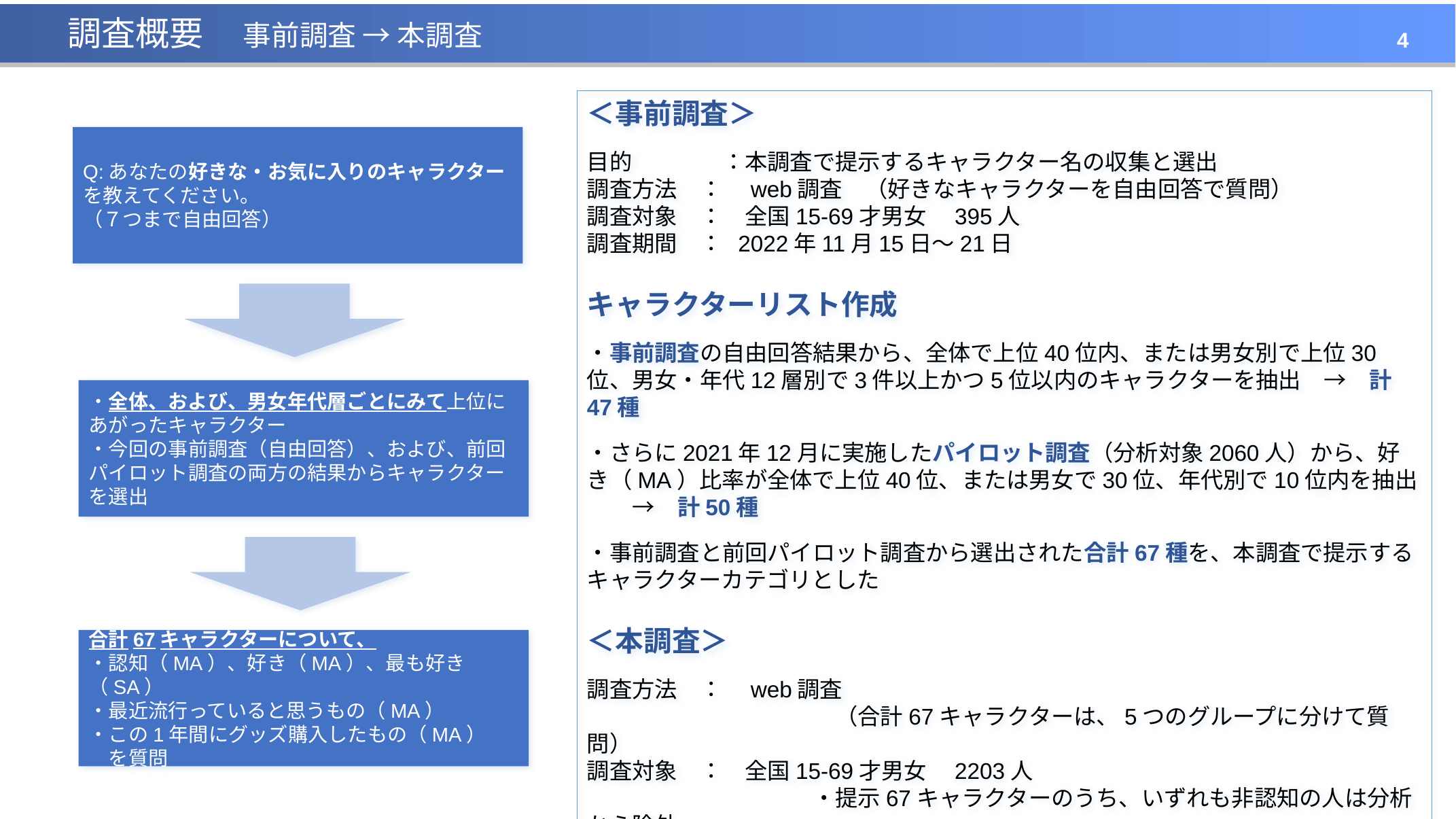

# 調査概要　 事前調査 → 本調査
＜事前調査＞

目的　　　　：本調査で提示するキャラクター名の収集と選出
調査方法　：　web調査　（好きなキャラクターを自由回答で質問）
調査対象　：　全国15-69才男女　395人
調査期間　：  2022年11月15日～21日

キャラクターリスト作成

・事前調査の自由回答結果から、全体で上位40位内、または男女別で上位30位、男女・年代12層別で3件以上かつ5位以内のキャラクターを抽出　→　計47種

・さらに2021年12月に実施したパイロット調査（分析対象2060人）から、好き（MA）比率が全体で上位40位、または男女で30位、年代別で10位内を抽出　　→　計50種

・事前調査と前回パイロット調査から選出された合計67種を、本調査で提示するキャラクターカテゴリとした

＜本調査＞

調査方法　：　web調査
　　　　　　　　　　　（合計67キャラクターは、5つのグループに分けて質問）
調査対象　：　全国15-69才男女　2203人
　　　　　　　　　　・提示67キャラクターのうち、いずれも非認知の人は分析から除外
　　　　　　　　　　・全体（エリア、男女、年代）が日本の人口構成比に合うようウエイト集計
調査期間  ：　2022年12月14日～18日
Q:あなたの好きな・お気に入りのキャラクターを教えてください。
（７つまで自由回答）

・全体、および、男女年代層ごとにみて上位にあがったキャラクター
・今回の事前調査（自由回答）、および、前回パイロット調査の両方の結果からキャラクターを選出

合計67キャラクターについて、
・認知（MA）、好き（MA）、最も好き（SA）
・最近流行っていると思うもの（MA）
・この1年間にグッズ購入したもの（MA）　　を質問